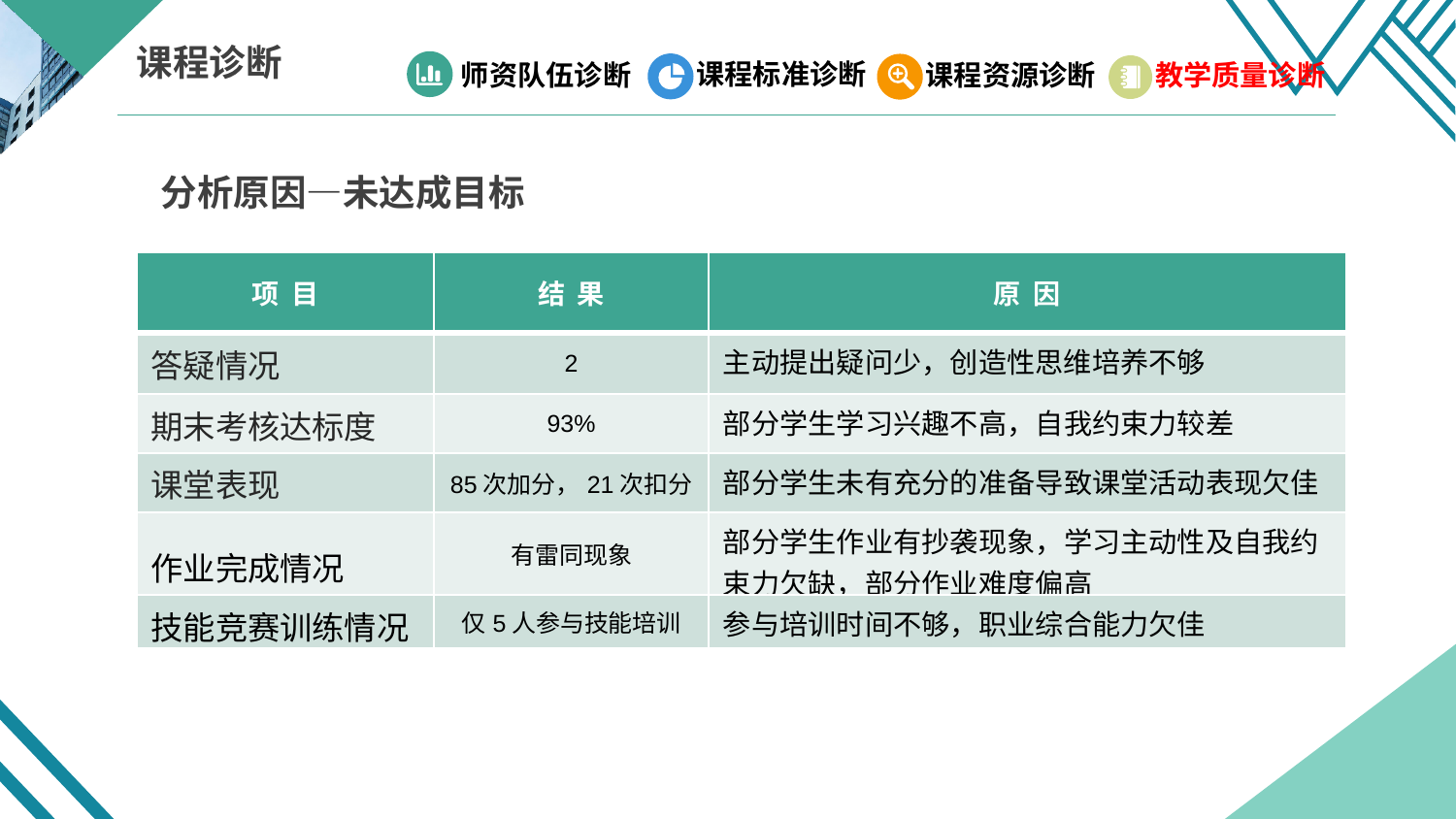

课程诊断
课程标准诊断
师资队伍诊断
课程资源诊断
教学质量诊断

分析原因—未达成目标
| 项 目 | 结 果 | 原 因 |
| --- | --- | --- |
| 答疑情况 | 2 | 主动提出疑问少，创造性思维培养不够 |
| 期末考核达标度 | 93% | 部分学生学习兴趣不高，自我约束力较差 |
| 课堂表现 | 85次加分，21次扣分 | 部分学生未有充分的准备导致课堂活动表现欠佳 |
| 作业完成情况 | 有雷同现象 | 部分学生作业有抄袭现象，学习主动性及自我约束力欠缺，部分作业难度偏高 |
| 技能竞赛训练情况 | 仅5人参与技能培训 | 参与培训时间不够，职业综合能力欠佳 |